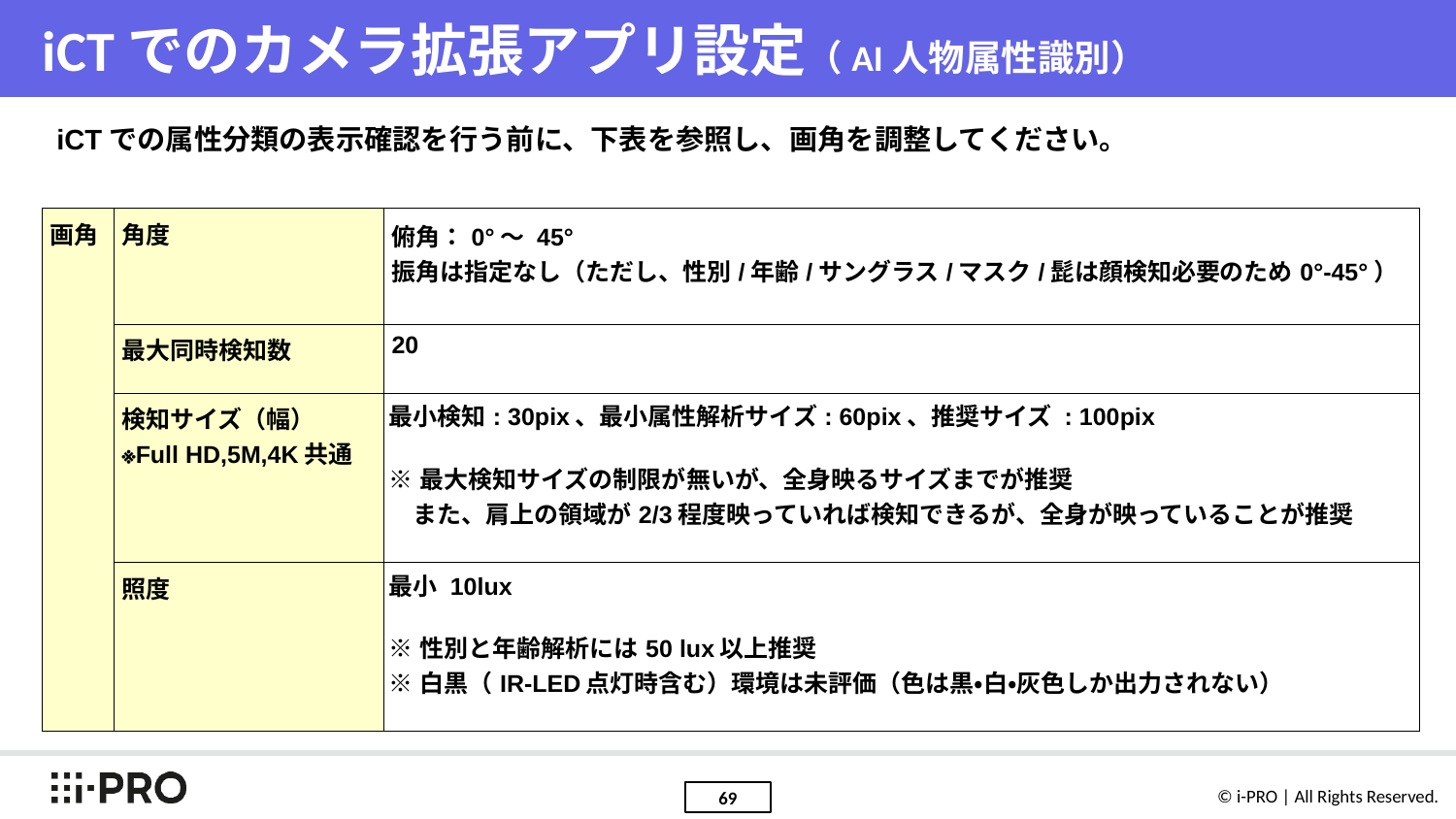

# iCTでのカメラ拡張アプリ設定（AI人物属性識別）
iCTでの属性分類の表示確認を行う前に、下表を参照し、画角を調整してください。
| 画角 | 角度 | 俯角：0°～ 45° 振角は指定なし（ただし、性別/年齢/サングラス/マスク/髭は顔検知必要のため0°-45°） |
| --- | --- | --- |
|  | 最大同時検知数 | 20 |
|  | 検知サイズ（幅） ※Full HD,5M,4K共通 | 最小検知: 30pix、最小属性解析サイズ: 60pix、推奨サイズ : 100pix　 ※最大検知サイズの制限が無いが、全身映るサイズまでが推奨 　また、肩上の領域が2/3程度映っていれば検知できるが、全身が映っていることが推奨 |
|  | 照度 | 最小 10lux ※性別と年齢解析には50 lux以上推奨 ※白黒（IR-LED点灯時含む）環境は未評価（色は黒・白・灰色しか出力されない） |